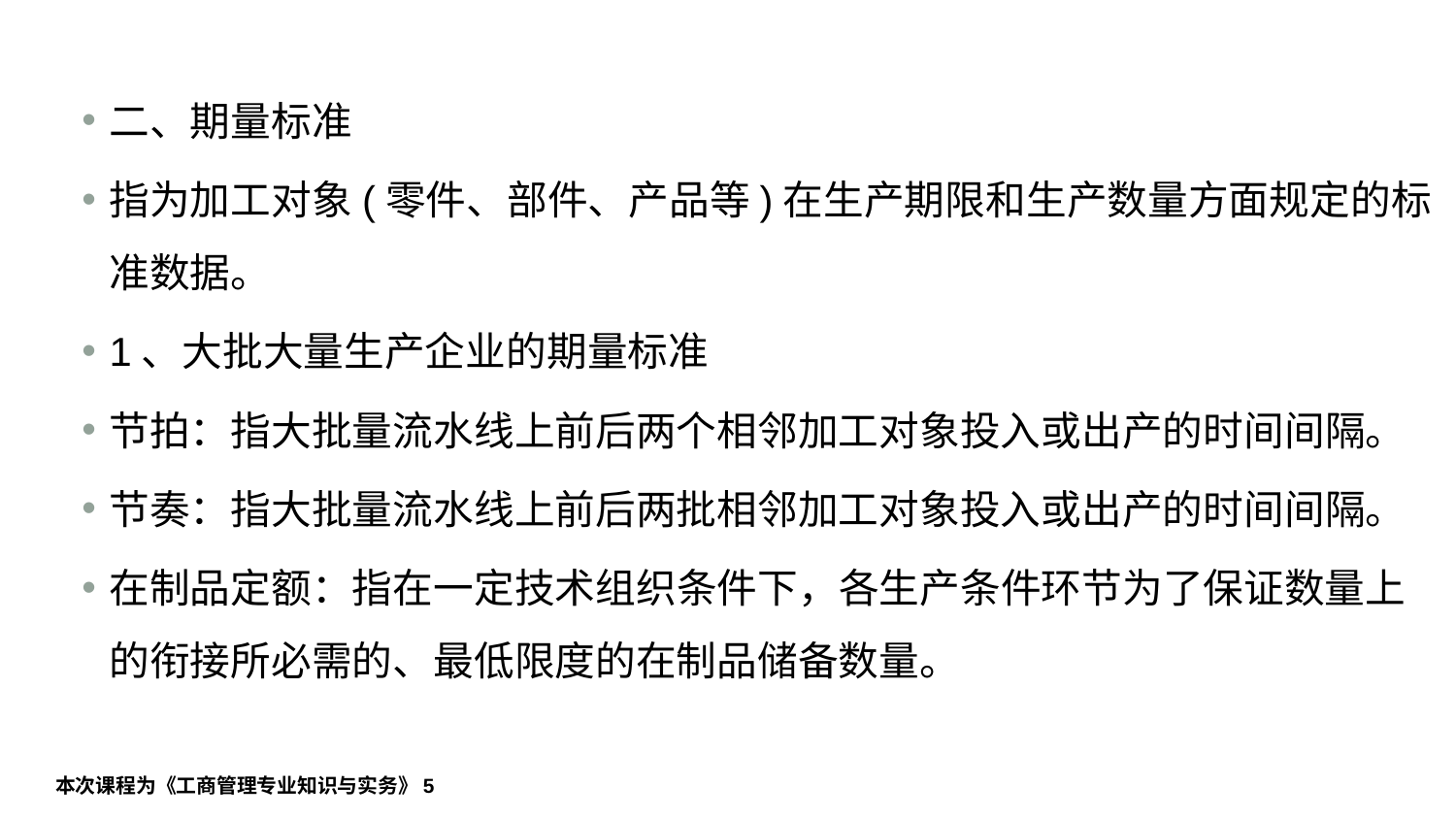

#
二、期量标准
指为加工对象(零件、部件、产品等)在生产期限和生产数量方面规定的标准数据。
1、大批大量生产企业的期量标准
节拍：指大批量流水线上前后两个相邻加工对象投入或出产的时间间隔。
节奏：指大批量流水线上前后两批相邻加工对象投入或出产的时间间隔。
在制品定额：指在一定技术组织条件下，各生产条件环节为了保证数量上的衔接所必需的、最低限度的在制品储备数量。